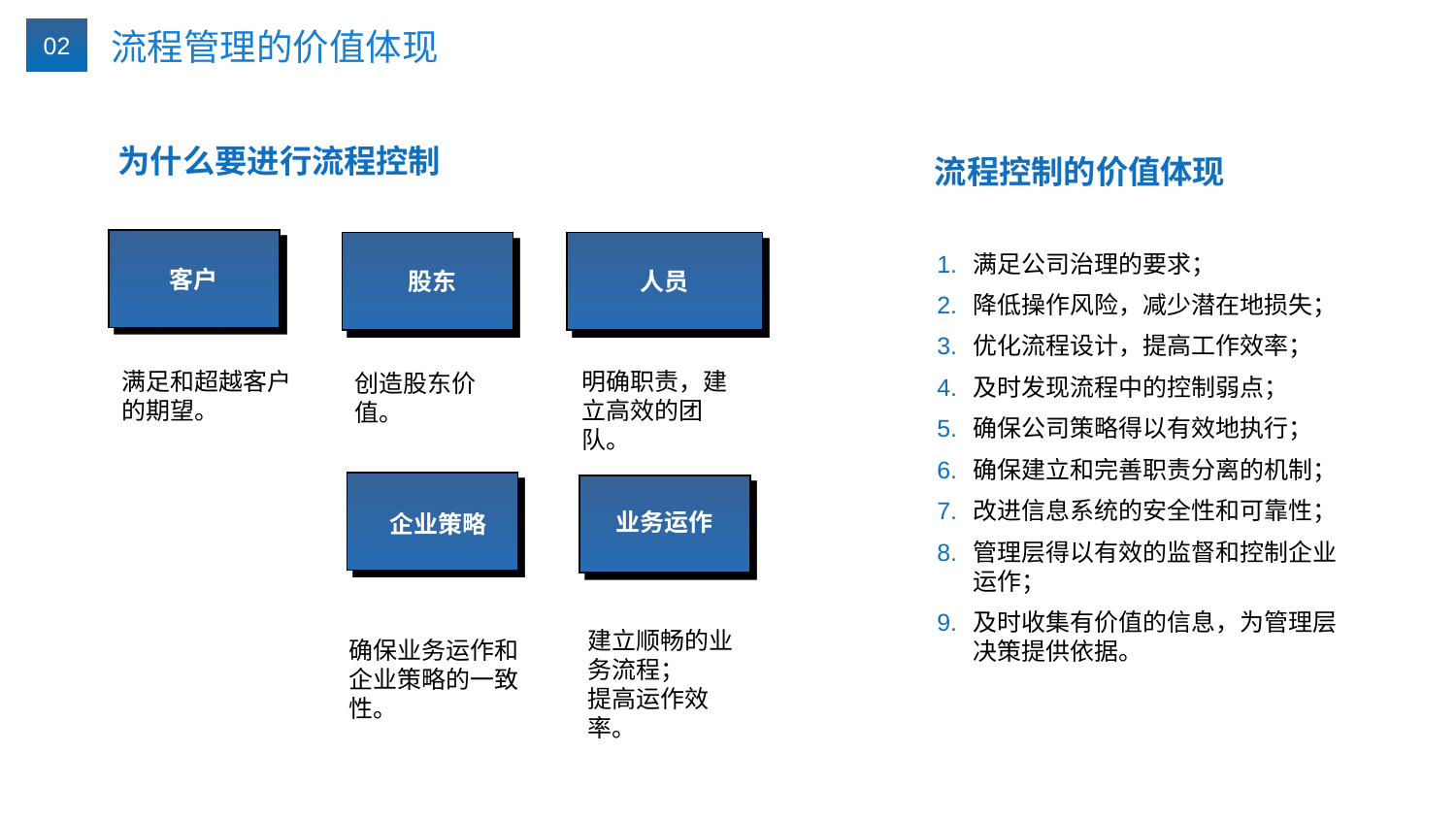

02
流程管理的价值体现
为什么要进行流程控制
流程控制的价值体现

满足公司治理的要求；
降低操作风险，减少潜在地损失；
优化流程设计，提高工作效率；
及时发现流程中的控制弱点；
确保公司策略得以有效地执行；
确保建立和完善职责分离的机制；
改进信息系统的安全性和可靠性；
管理层得以有效的监督和控制企业运作；
及时收集有价值的信息，为管理层决策提供依据。

客户
股东
人员
满足和超越客户的期望。
明确职责，建立高效的团队。

创造股东价值。

业务运作
企业策略
建立顺畅的业务流程；
提高运作效率。
确保业务运作和企业策略的一致性。